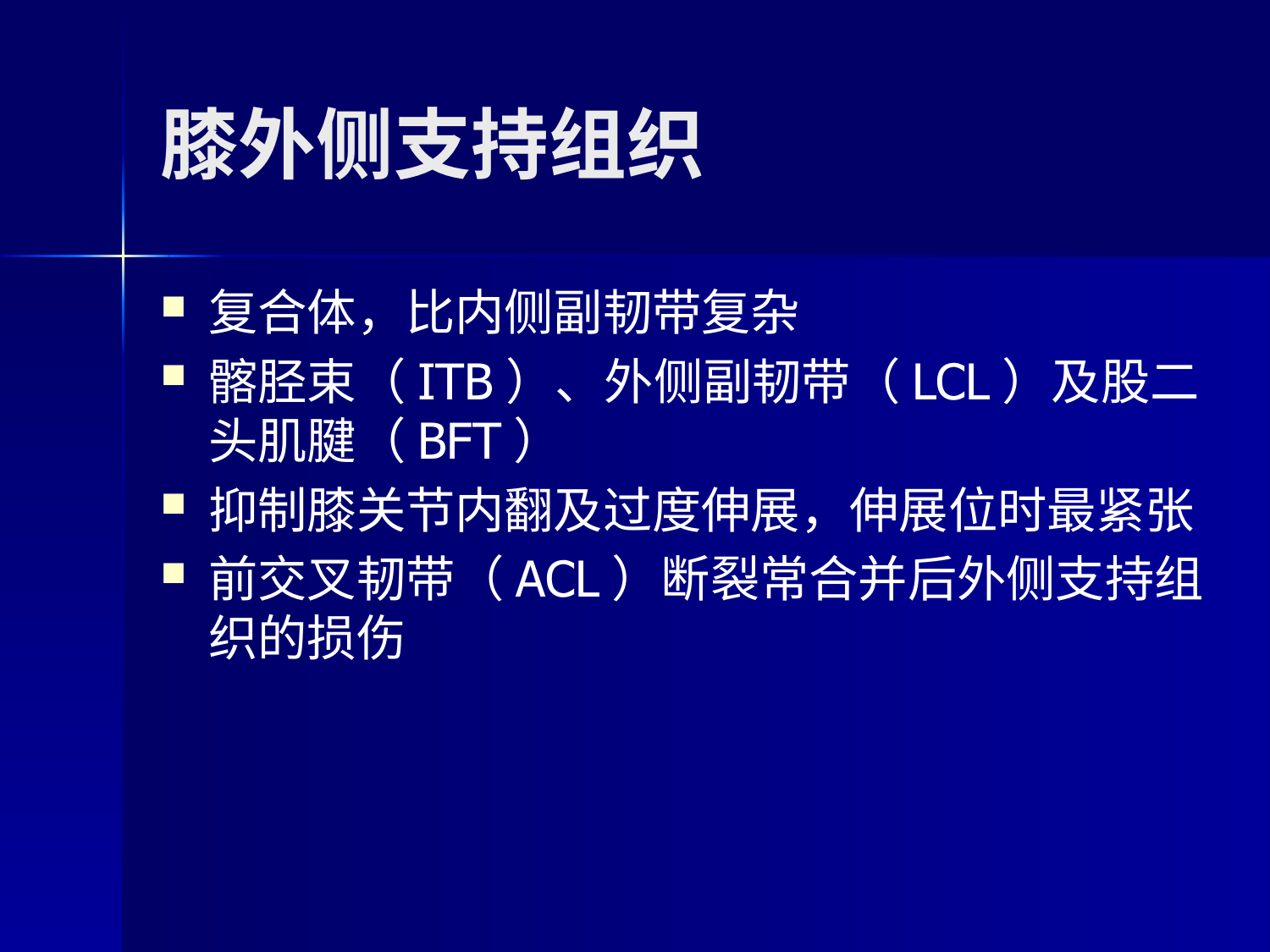

# 膝外侧支持组织
复合体，比内侧副韧带复杂
髂胫束（ITB）、外侧副韧带（LCL）及股二头肌腱（BFT）
抑制膝关节内翻及过度伸展，伸展位时最紧张
前交叉韧带（ACL）断裂常合并后外侧支持组织的损伤